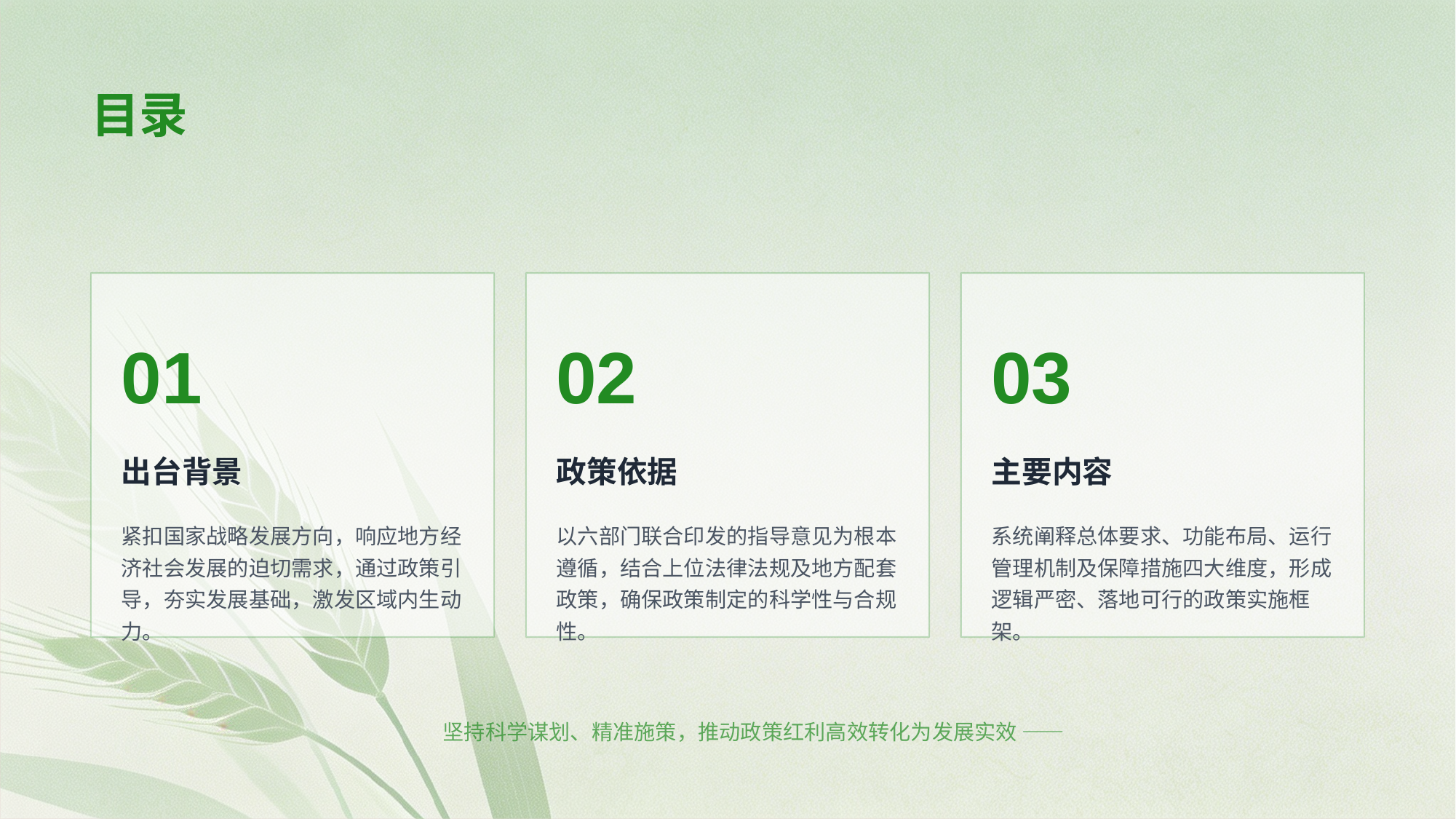

目录

01
02
03
出台背景
政策依据
主要内容
紧扣国家战略发展方向，响应地方经济社会发展的迫切需求，通过政策引导，夯实发展基础，激发区域内生动力。
以六部门联合印发的指导意见为根本遵循，结合上位法律法规及地方配套政策，确保政策制定的科学性与合规性。
系统阐释总体要求、功能布局、运行管理机制及保障措施四大维度，形成逻辑严密、落地可行的政策实施框架。
—— 坚持科学谋划、精准施策，推动政策红利高效转化为发展实效 ——